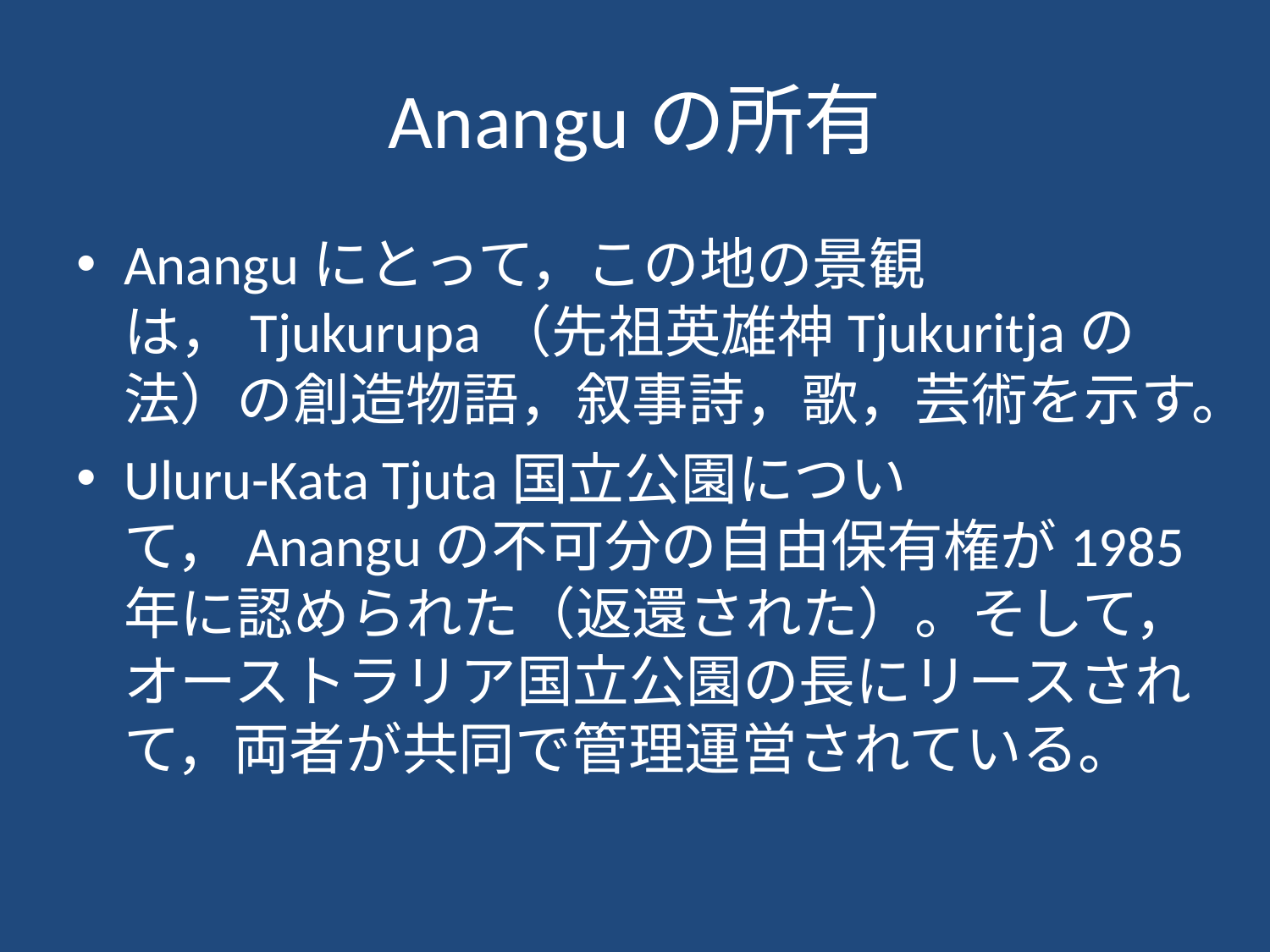

# Ananguの所有
Ananguにとって，この地の景観は，Tjukurupa（先祖英雄神Tjukuritjaの法）の創造物語，叙事詩，歌，芸術を示す。
Uluru-Kata Tjuta国立公園について，Ananguの不可分の自由保有権が1985年に認められた（返還された）。そして，オーストラリア国立公園の長にリースされて，両者が共同で管理運営されている。